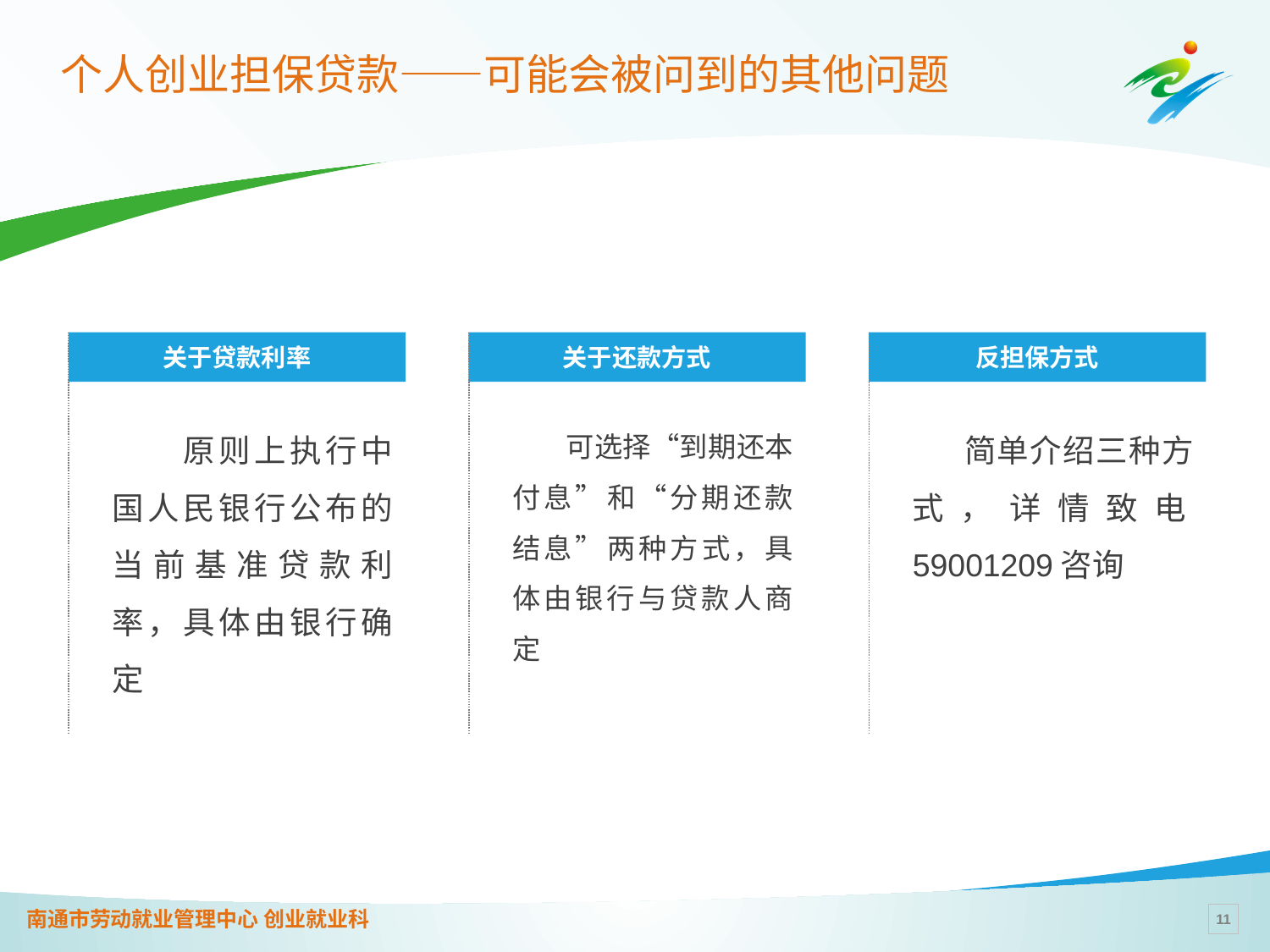

# 个人创业担保贷款——可能会被问到的其他问题
关于贷款利率
关于还款方式
反担保方式
　　原则上执行中国人民银行公布的当前基准贷款利率，具体由银行确定
　　可选择“到期还本付息”和“分期还款结息”两种方式，具体由银行与贷款人商定
　　简单介绍三种方式，详情致电59001209咨询